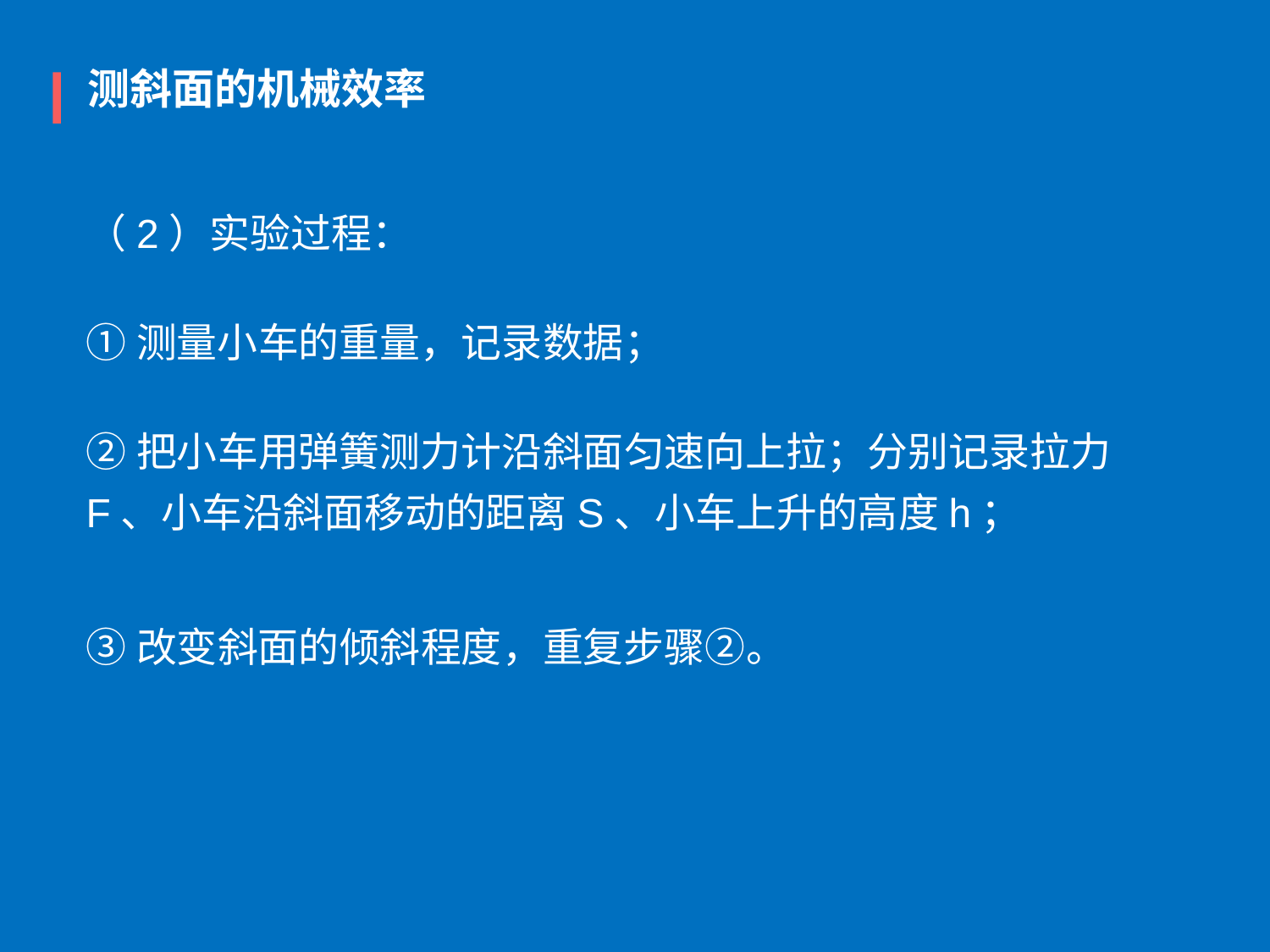

测斜面的机械效率

（2）实验过程：
①测量小车的重量，记录数据；
②把小车用弹簧测力计沿斜面匀速向上拉；分别记录拉力F、小车沿斜面移动的距离S、小车上升的高度h；
③改变斜面的倾斜程度，重复步骤②。